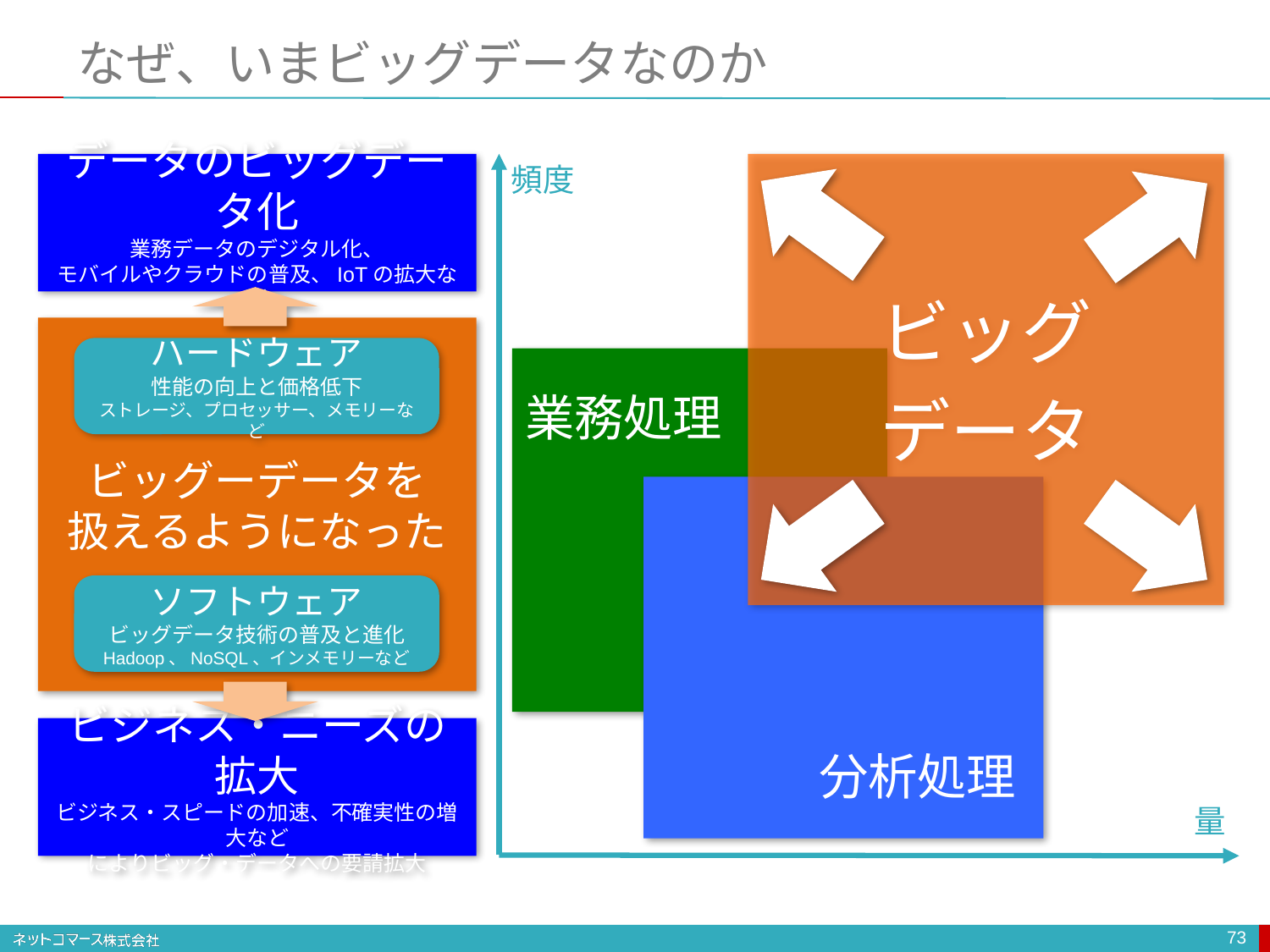

# なぜ、いまビッグデータなのか
データのビッグデータ化
業務データのデジタル化、
モバイルやクラウドの普及、IoTの拡大など
頻度
ビッグ
データ

ビッグーデータを
扱えるようになった
ハードウェア
性能の向上と価格低下
ストレージ、プロセッサー、メモリーなど
業務処理

　　　分析処理

ソフトウェア
ビッグデータ技術の普及と進化
Hadoop、NoSQL、インメモリーなど

ビジネス・ニーズの拡大
ビジネス・スピードの加速、不確実性の増大など
によりビッグ・データへの要請拡大
量
73